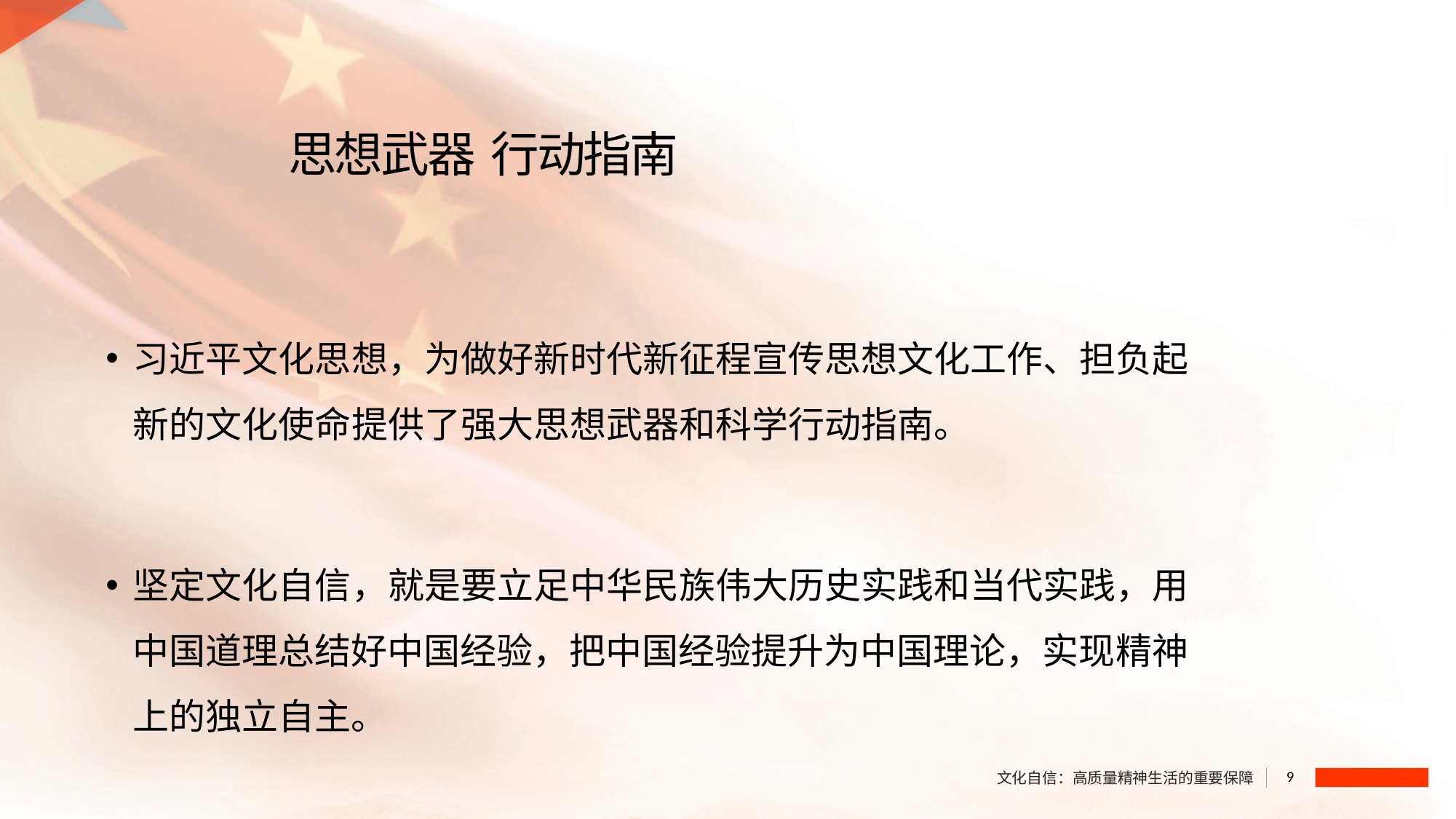

# 思想武器  行动指南

习近平文化思想，为做好新时代新征程宣传思想文化工作、担负起新的文化使命提供了强大思想武器和科学行动指南。

坚定文化自信，就是要立足中华民族伟大历史实践和当代实践，用中国道理总结好中国经验，把中国经验提升为中国理论，实现精神上的独立自主。

9